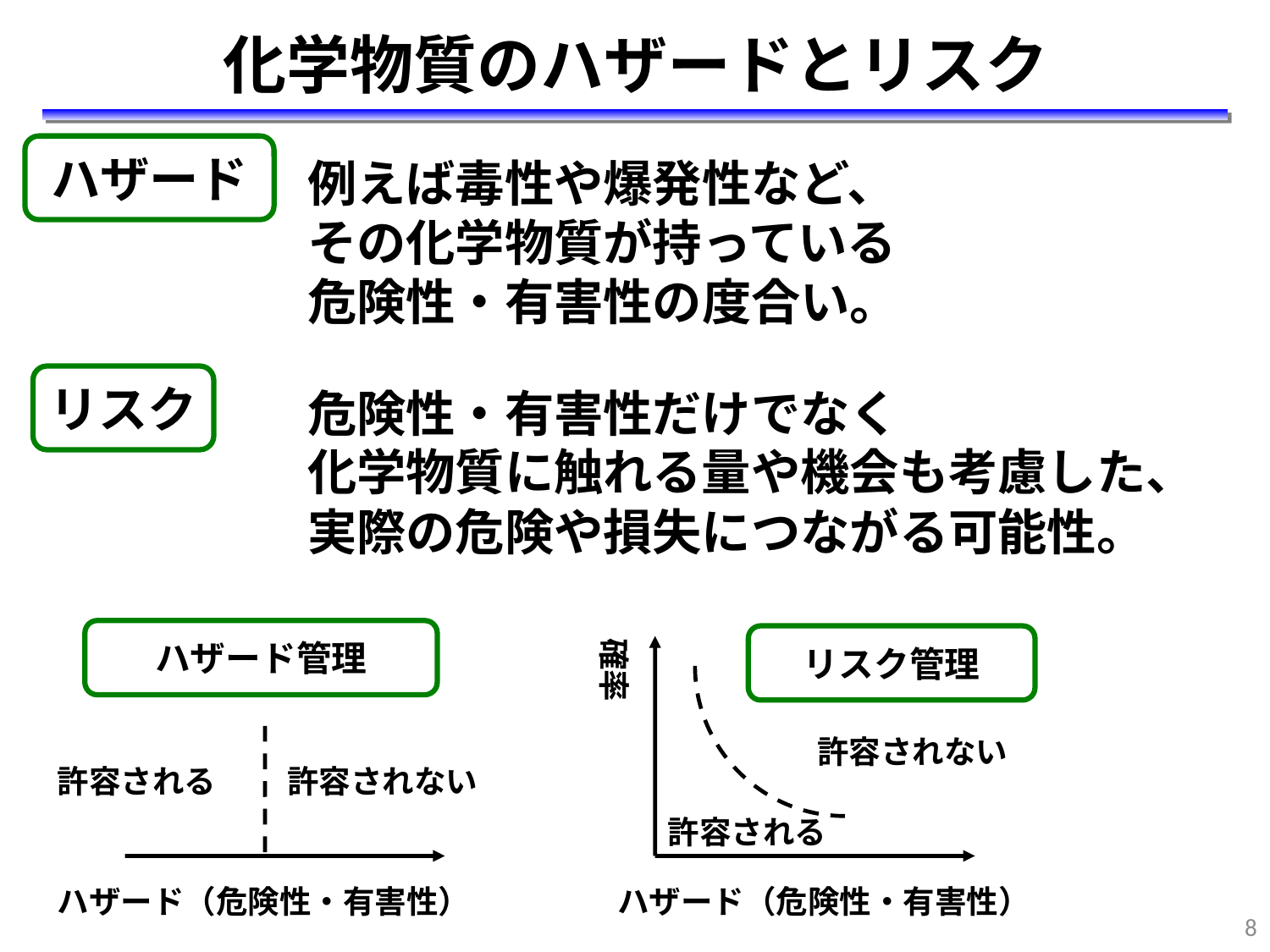

化学物質のハザードとリスク
例えば毒性や爆発性など、
その化学物質が持っている
危険性・有害性の度合い。
ハザード
リスク
危険性・有害性だけでなく
化学物質に触れる量や機会も考慮した、実際の危険や損失につながる可能性。
ハザード管理
確率
リスク管理

許容されない
許容される
許容されない
許容される

ハザード（危険性・有害性）
ハザード（危険性・有害性）
8